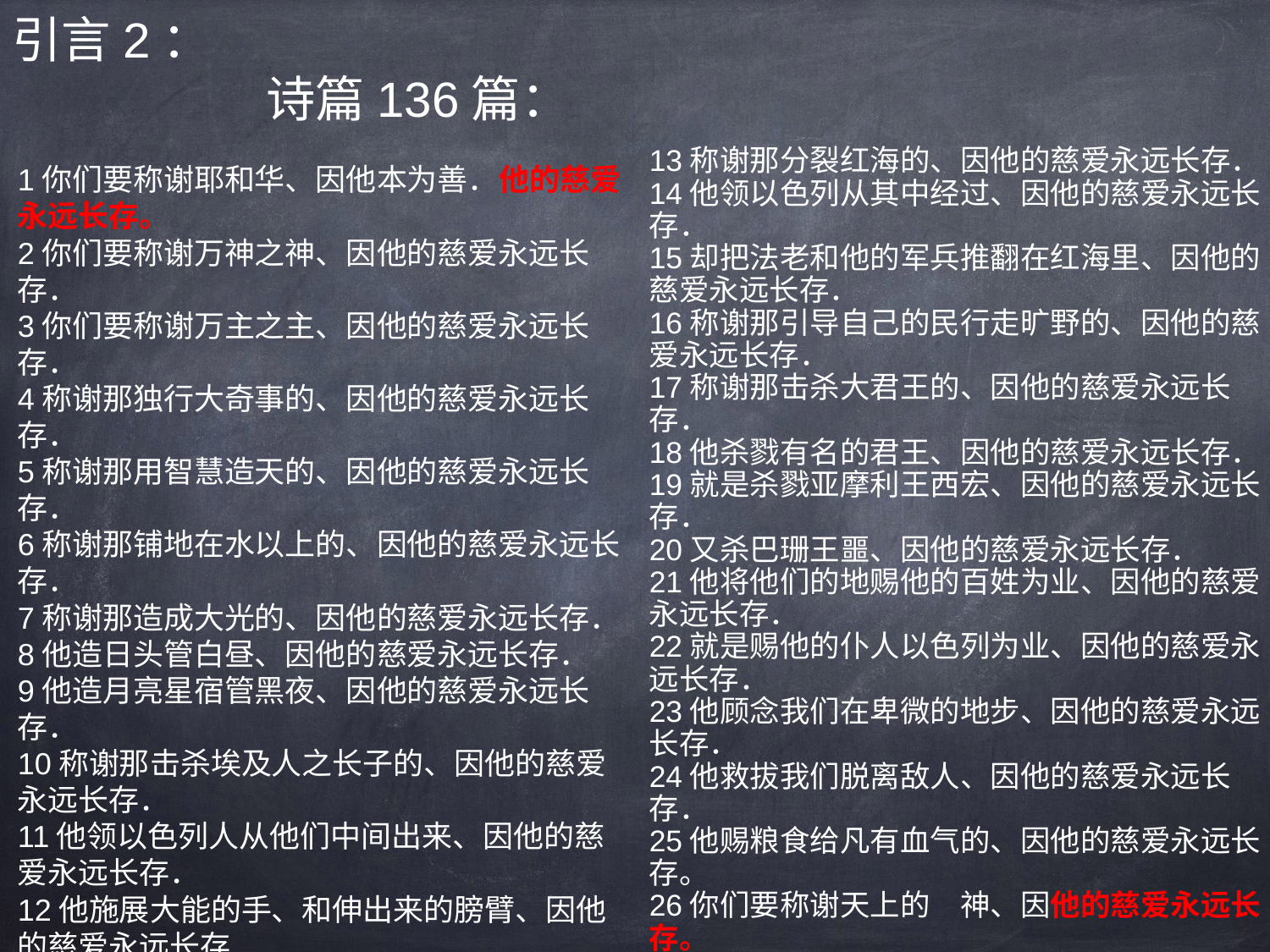

引言2：
		诗篇136篇：

13称谢那分裂红海的、因他的慈爱永远长存．
14他领以色列从其中经过、因他的慈爱永远长存．
15却把法老和他的军兵推翻在红海里、因他的慈爱永远长存．
16称谢那引导自己的民行走旷野的、因他的慈爱永远长存．
17称谢那击杀大君王的、因他的慈爱永远长存．
18他杀戮有名的君王、因他的慈爱永远长存．
19就是杀戮亚摩利王西宏、因他的慈爱永远长存．
20又杀巴珊王噩、因他的慈爱永远长存．
21他将他们的地赐他的百姓为业、因他的慈爱永远长存．
22就是赐他的仆人以色列为业、因他的慈爱永远长存．
23他顾念我们在卑微的地步、因他的慈爱永远长存．
24他救拔我们脱离敌人、因他的慈爱永远长存．
25他赐粮食给凡有血气的、因他的慈爱永远长存。
26你们要称谢天上的　神、因他的慈爱永远长存。

# 1你们要称谢耶和华、因他本为善．他的慈爱永远长存。
2你们要称谢万神之神、因他的慈爱永远长存．
3你们要称谢万主之主、因他的慈爱永远长存．
4称谢那独行大奇事的、因他的慈爱永远长存．
5称谢那用智慧造天的、因他的慈爱永远长存．
6称谢那铺地在水以上的、因他的慈爱永远长存．
7称谢那造成大光的、因他的慈爱永远长存．
8他造日头管白昼、因他的慈爱永远长存．
9他造月亮星宿管黑夜、因他的慈爱永远长存．
10称谢那击杀埃及人之长子的、因他的慈爱永远长存．
11他领以色列人从他们中间出来、因他的慈爱永远长存．
12他施展大能的手、和伸出来的膀臂、因他的慈爱永远长存．